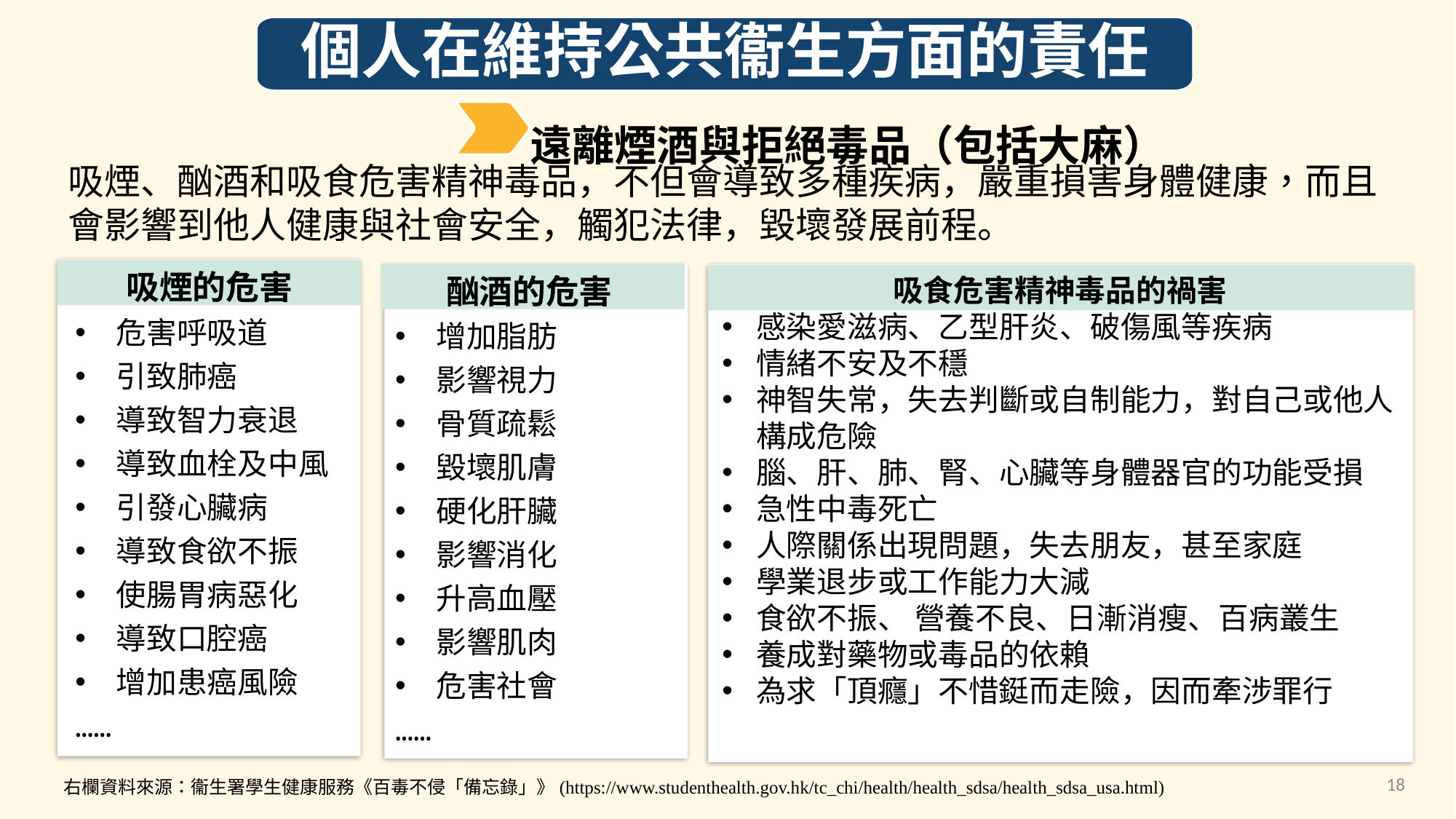

個人在維持公共衞生方面的責任

遠離煙酒與拒絕毒品（包括大麻）

吸煙、酗酒和吸食危害精神毒品，不但會導致多種疾病，嚴重損害身體健康，而且會影響到他人健康與社會安全，觸犯法律，毀壞發展前程。
吸煙的危害
危害呼吸道
引致肺癌
導致智力衰退
導致血栓及中風
引發心臟病
導致食欲不振
使腸胃病惡化
導致口腔癌
增加患癌風險
……

酗酒的危害
增加脂肪
影響視力
骨質疏鬆
毀壞肌膚
硬化肝臟
影響消化
升高血壓
影響肌肉
危害社會
……

吸食危害精神毒品的禍害
感染愛滋病、乙型肝炎、破傷風等疾病
情緒不安及不穩
神智失常，失去判斷或自制能力，對自己或他人構成危險
腦、肝、肺、腎、心臟等身體器官的功能受損
急性中毒死亡
人際關係出現問題，失去朋友，甚至家庭
學業退步或工作能力大減
食欲不振、 營養不良、日漸消瘦、百病叢生
養成對藥物或毒品的依賴
為求「頂癮」不惜鋌而走險，因而牽涉罪行

右欄資料來源：衞生署學生健康服務《百毒不侵「備忘錄」》(https://www.studenthealth.gov.hk/tc_chi/health/health_sdsa/health_sdsa_usa.html)